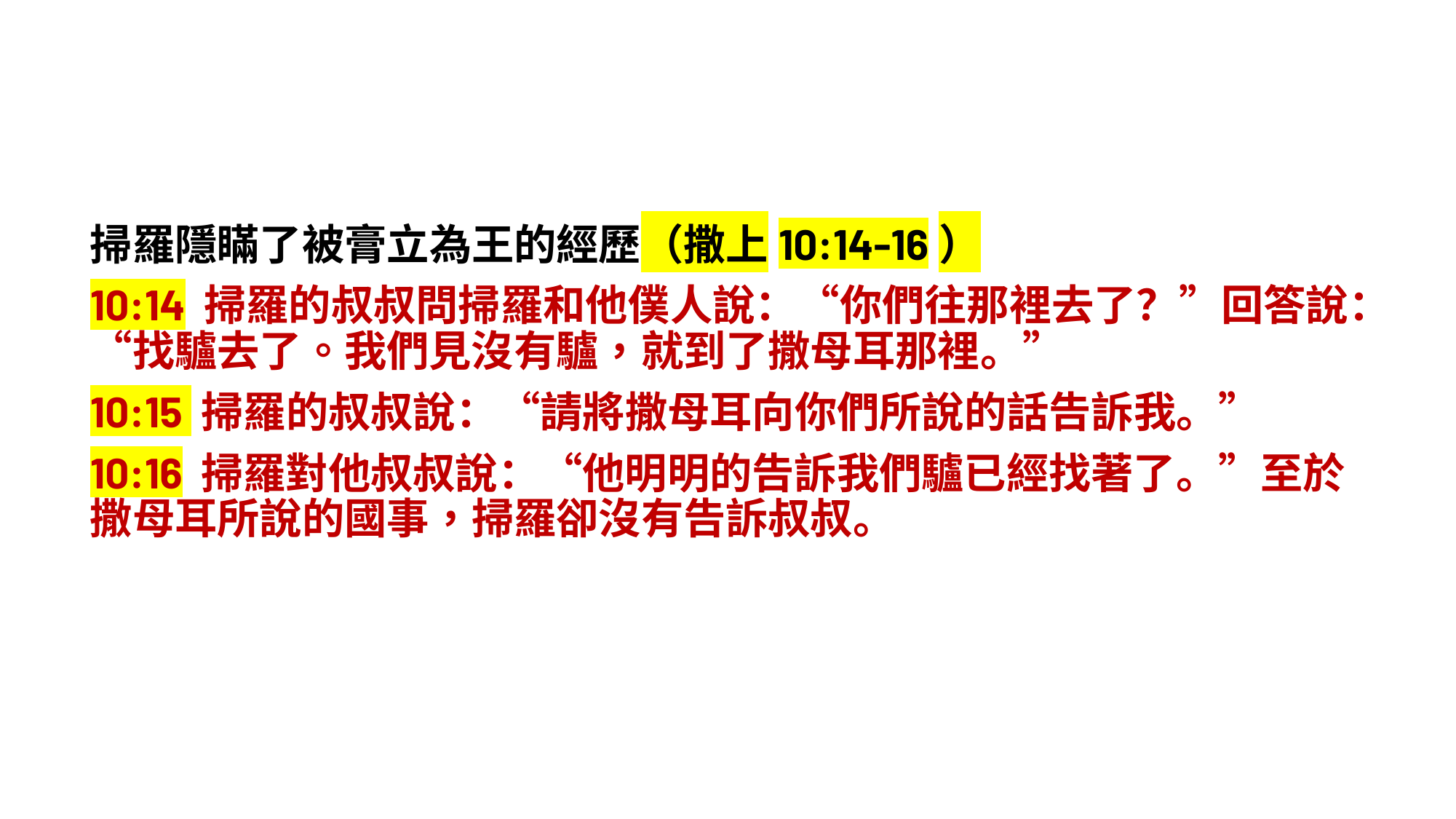

掃羅隱瞞了被膏立為王的經歷（撒上10:14-16）
10:14 掃羅的叔叔問掃羅和他僕人說：“你們往那裡去了？”回答說：“找驢去了。我們見沒有驢，就到了撒母耳那裡。”
10:15 掃羅的叔叔說：“請將撒母耳向你們所說的話告訴我。”
10:16 掃羅對他叔叔說：“他明明的告訴我們驢已經找著了。”至於撒母耳所說的國事，掃羅卻沒有告訴叔叔。